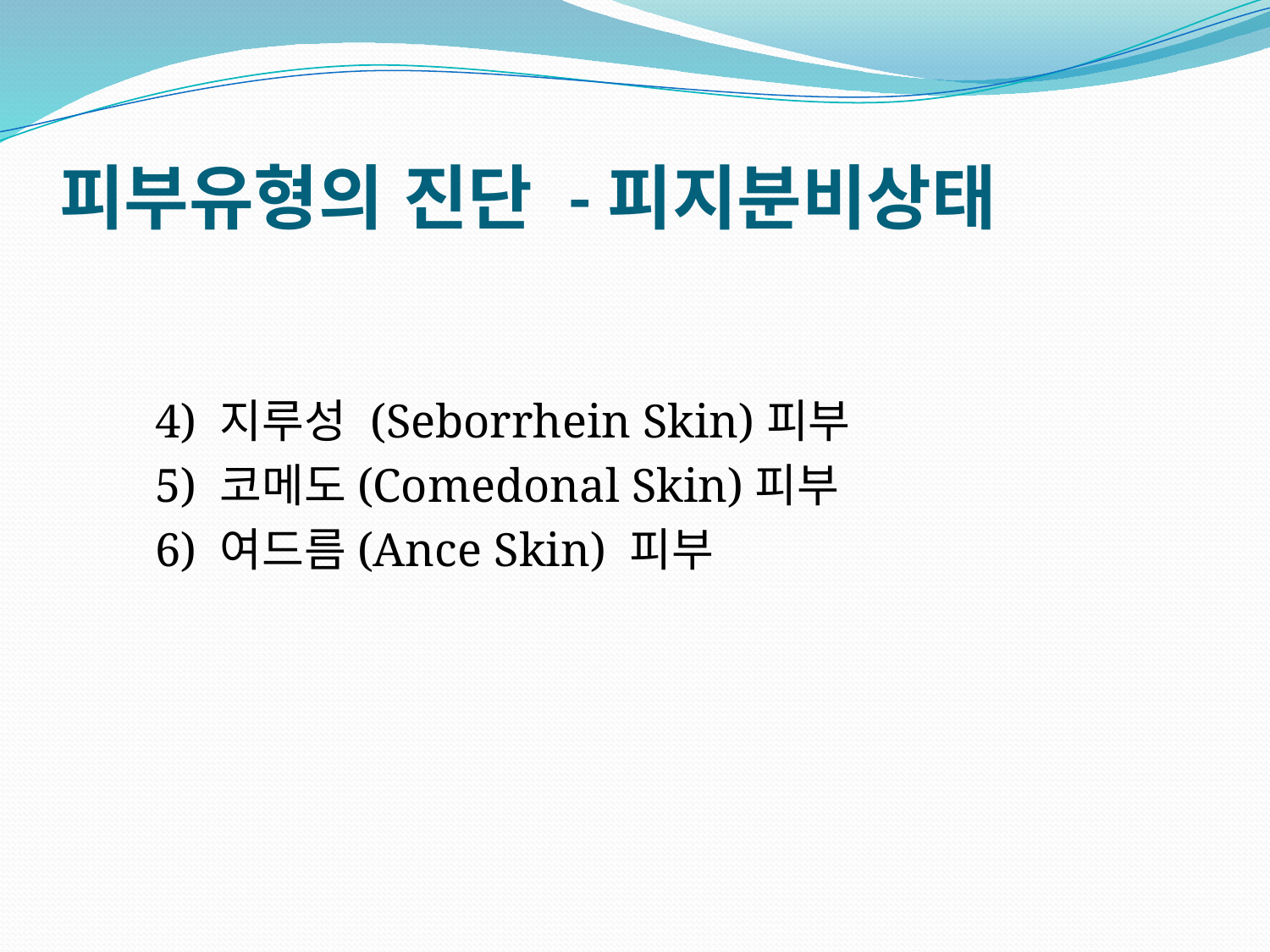

# 피부유형의 진단 -피지분비상태

       4) 지루성 (Seborrhein Skin)피부
       5) 코메도(Comedonal Skin)피부
       6) 여드름(Ance Skin) 피부